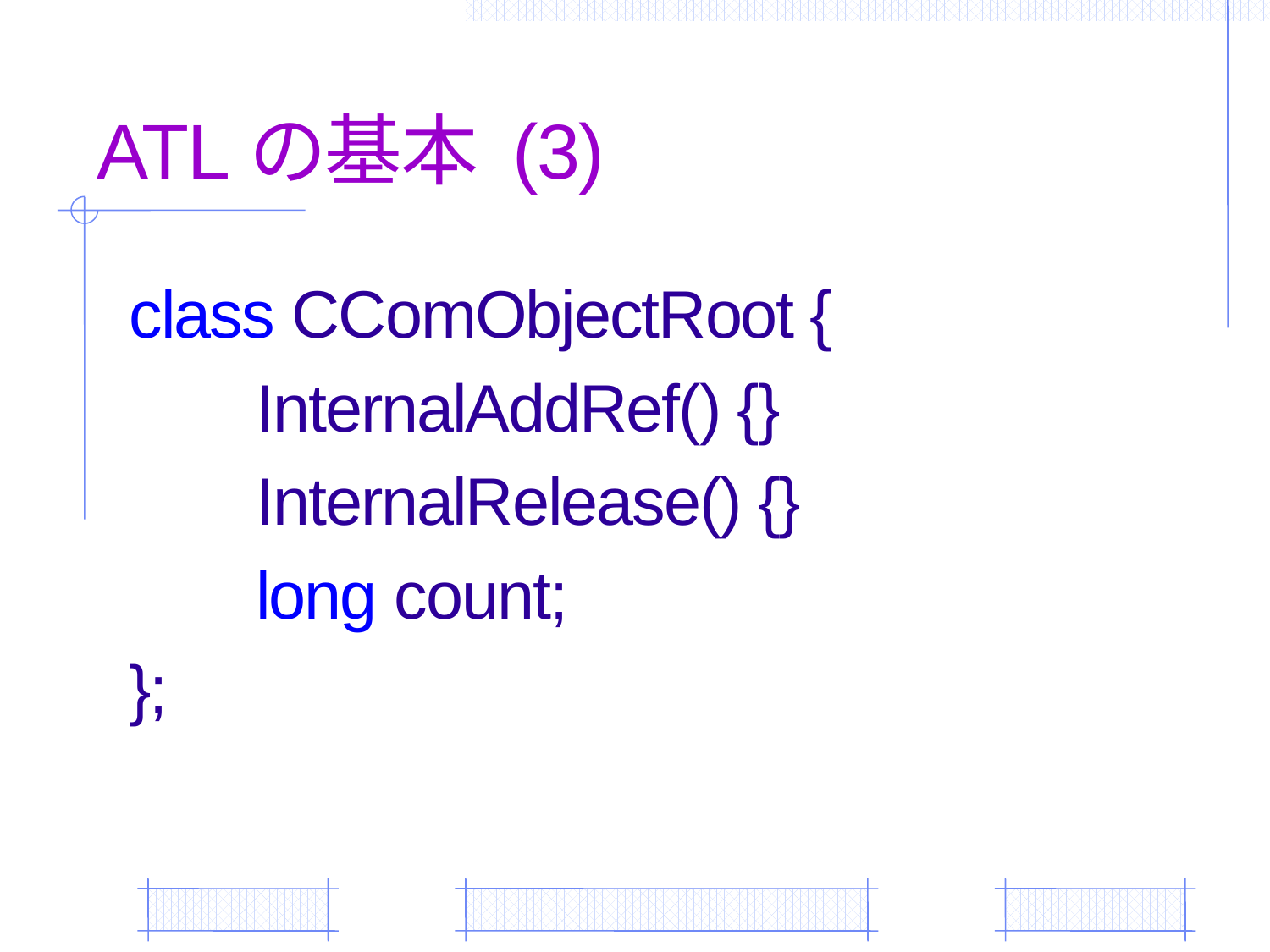

# ATLの基本 (3)
class CComObjectRoot {
	InternalAddRef() {}
	InternalRelease() {}
	long count;
};